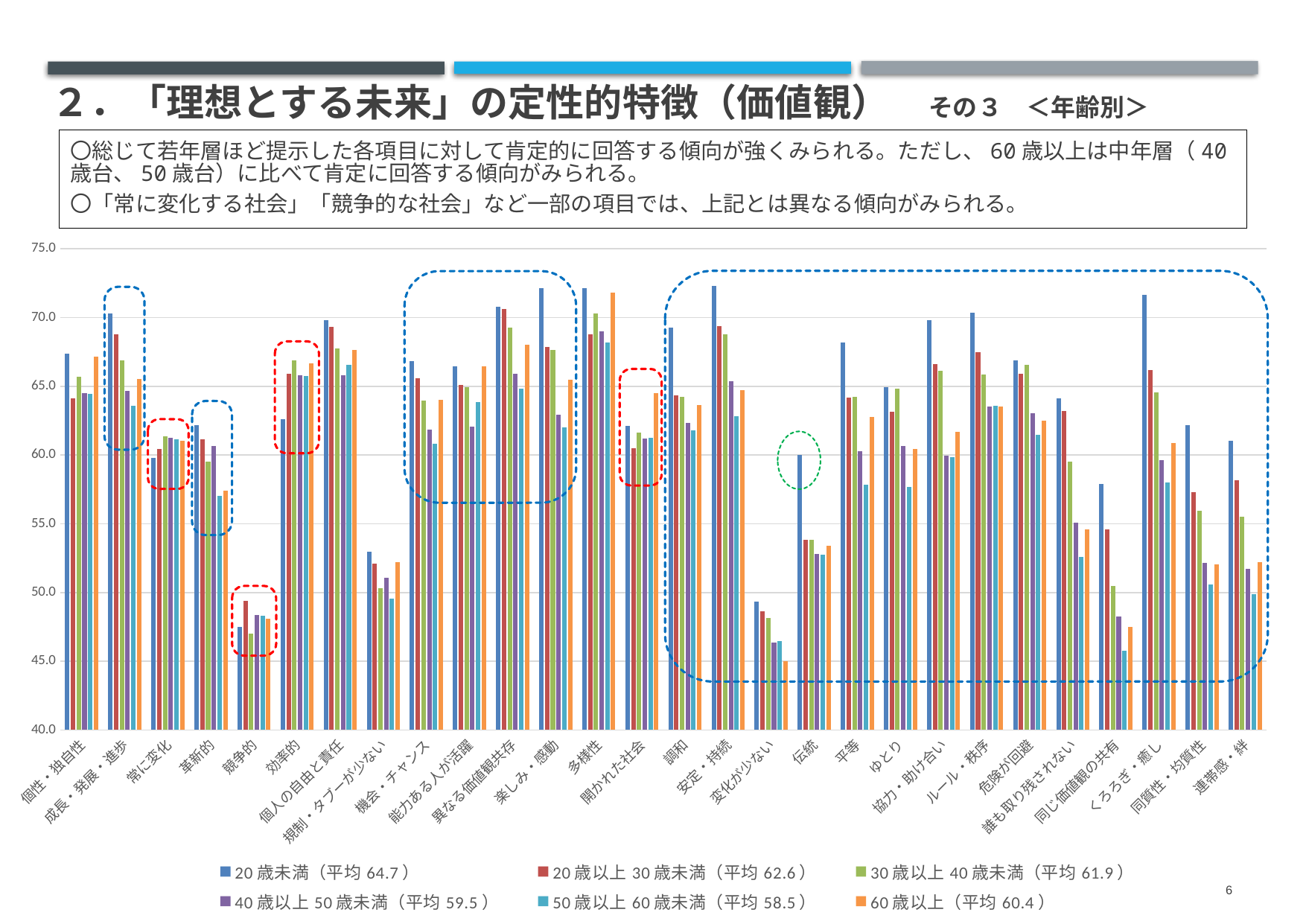

# ２．「理想とする未来」の定性的特徴（価値観）　その３　＜年齢別＞
〇総じて若年層ほど提示した各項目に対して肯定的に回答する傾向が強くみられる。ただし、60歳以上は中年層（40歳台、50歳台）に比べて肯定に回答する傾向がみられる。
〇「常に変化する社会」「競争的な社会」など一部の項目では、上記とは異なる傾向がみられる。

### Chart

| Category | 20歳未満（平均64.7） | 20歳以上30歳未満（平均62.6） | 30歳以上40歳未満（平均61.9） | 40歳以上50歳未満（平均59.5） | 50歳以上60歳未満（平均58.5） | 60歳以上（平均60.4） |
|---|---|---|---|---|---|---|
| 個性・独自性 | 67.36111111111111 | 64.10891089108911 | 65.70327552986512 | 64.51149425287356 | 64.44866920152091 | 67.14285714285714 |
| 成長・発展・進歩 | 70.2876984126984 | 68.76237623762377 | 66.90751445086705 | 64.6551724137931 | 63.59315589353612 | 65.52380952380953 |
| 常に変化 | 59.82142857142857 | 60.445544554455445 | 61.36801541425819 | 61.25478927203065 | 61.16920152091255 | 61.047619047619044 |
| 革新的 | 62.152777777777786 | 61.13861386138613 | 59.53757225433526 | 60.680076628352495 | 57.03422053231939 | 57.42857142857143 |
| 競争的 | 47.51984126984127 | 49.4059405940594 | 47.01348747591522 | 48.371647509578544 | 48.28897338403042 | 48.095238095238095 |
| 効率的 | 62.59920634920635 | 65.89108910891089 | 66.90751445086705 | 65.80459770114942 | 65.7319391634981 | 66.66666666666667 |
| 個人の自由と責任 | 69.79166666666666 | 69.30693069306932 | 67.77456647398844 | 65.80459770114942 | 66.58745247148289 | 67.66666666666667 |
| 規制・タブーが少ない | 52.976190476190474 | 52.12871287128712 | 50.28901734104046 | 51.053639846743295 | 49.5722433460076 | 52.19047619047618 |
| 機会・チャンス | 66.81547619047619 | 65.5940594059406 | 63.969171483622354 | 61.87739463601532 | 60.836501901140686 | 64.0 |
| 能力ある人が活躍 | 66.46825396825398 | 65.0990099009901 | 64.93256262042388 | 62.06896551724138 | 63.878326996197714 | 66.47619047619048 |
| 異なる価値観共存 | 70.78373015873015 | 70.64356435643565 | 69.26782273603084 | 65.90038314176245 | 64.82889733840304 | 68.04761904761905 |
| 楽しみ・感動 | 72.12301587301587 | 67.87128712871288 | 67.63005780346822 | 62.93103448275862 | 62.024714828897345 | 65.47619047619048 |
| 多様性 | 72.12301587301587 | 68.76237623762376 | 70.32755298651252 | 69.01340996168582 | 68.20342205323195 | 71.80952380952381 |
| 開かれた社会 | 62.10317460317461 | 60.4950495049505 | 61.65703275529866 | 61.20689655172414 | 61.26425855513308 | 64.52380952380952 |
| 調和 | 69.29563492063492 | 64.35643564356435 | 64.25818882466281 | 62.35632183908046 | 61.787072243346 | 63.61904761904762 |
| 安定・持続 | 72.32142857142857 | 69.35643564356435 | 68.78612716763006 | 65.37356321839081 | 62.832699619771866 | 64.71428571428571 |
| 変化が少ない | 49.35515873015873 | 48.613861386138616 | 48.16955684007707 | 46.36015325670498 | 46.4828897338403 | 45.0 |
| 伝統 | 60.019841269841265 | 53.86138613861386 | 53.85356454720617 | 52.825670498084285 | 52.75665399239544 | 53.38095238095238 |
| 平等 | 68.20436507936508 | 64.20792079207921 | 64.21001926782273 | 60.29693486590038 | 57.842205323193916 | 62.76190476190476 |
| ゆとり | 64.93055555555556 | 63.16831683168317 | 64.83622350674374 | 60.680076628352495 | 57.69961977186312 | 60.42857142857142 |
| 協力・助け合い | 69.79166666666666 | 66.63366336633663 | 66.13680154142583 | 59.96168582375479 | 59.838403041825096 | 61.666666666666664 |
| ルール・秩序 | 70.3373015873016 | 67.47524752475248 | 65.84778420038536 | 63.553639846743295 | 63.59315589353612 | 63.523809523809526 |
| 危険が回避 | 66.91468253968253 | 65.89108910891089 | 66.57032755298651 | 63.02681992337165 | 61.454372623574145 | 62.52380952380952 |
| 誰も取り残されない | 64.13690476190476 | 63.21782178217822 | 59.53757225433526 | 55.07662835249042 | 52.56653992395437 | 54.61904761904762 |
| 同じ価値観の共有 | 57.88690476190476 | 54.603960396039604 | 50.481695568400774 | 48.275862068965516 | 45.769961977186306 | 47.476190476190474 |
| くろろぎ・癒し | 71.67658730158729 | 66.1881188118812 | 64.54720616570327 | 59.6264367816092 | 58.032319391634985 | 60.85714285714286 |
| 同質性・均質性 | 62.15277777777778 | 57.32673267326732 | 55.92485549132948 | 52.1551724137931 | 50.57034220532319 | 52.04761904761906 |
| 連帯感・絆 | 61.06150793650794 | 58.16831683168317 | 55.539499036608866 | 51.72413793103448 | 49.90494296577947 | 52.19047619047619 |
6